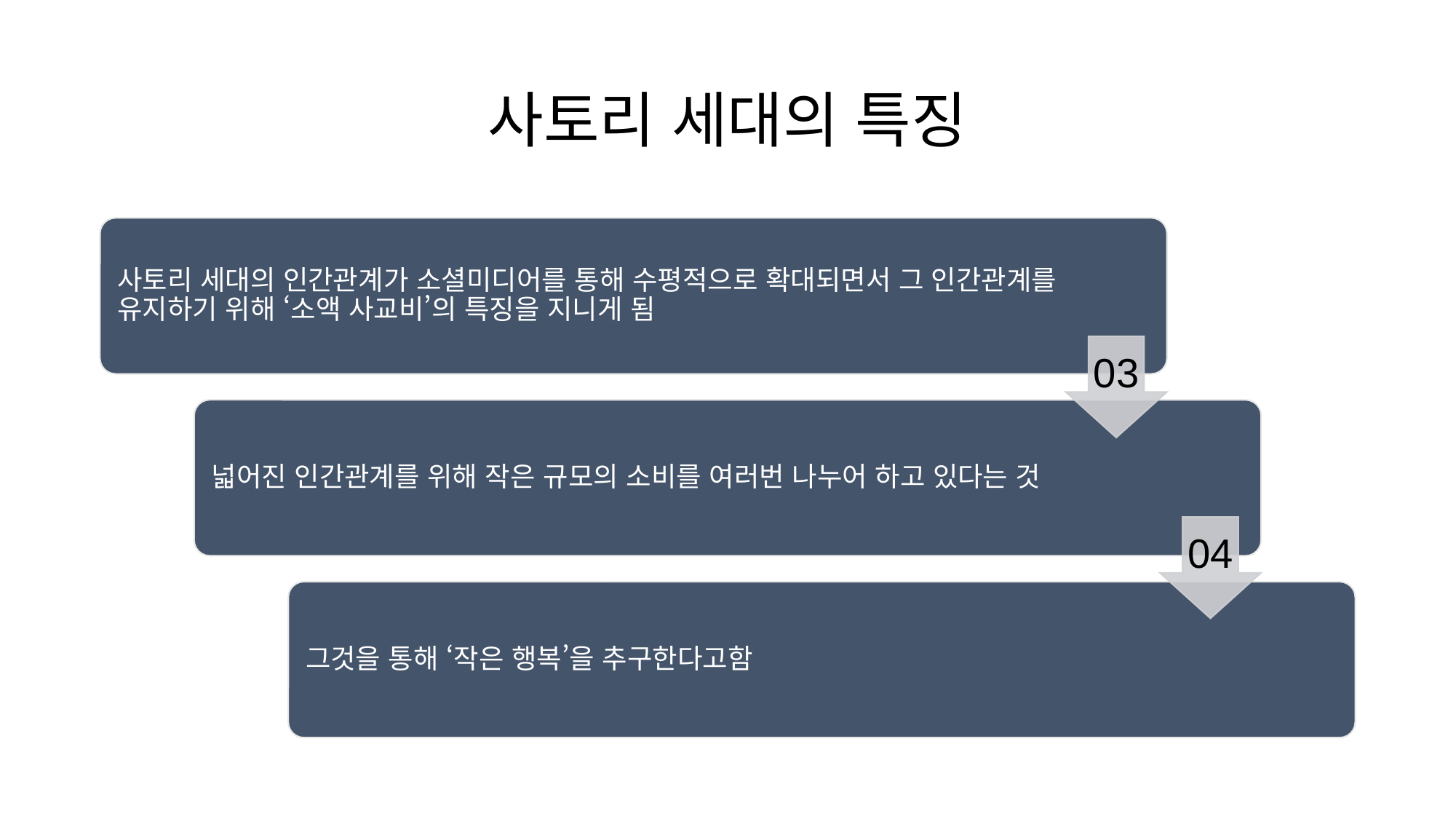

# 사토리 세대의 특징
사토리 세대의 인간관계가 소셜미디어를 통해 수평적으로 확대되면서 그 인간관계를 유지하기 위해 ‘소액 사교비’의 특징을 지니게 됨
넓어진 인간관계를 위해 작은 규모의 소비를 여러번 나누어 하고 있다는 것
그것을 통해 ‘작은 행복’을 추구한다고함
03
04